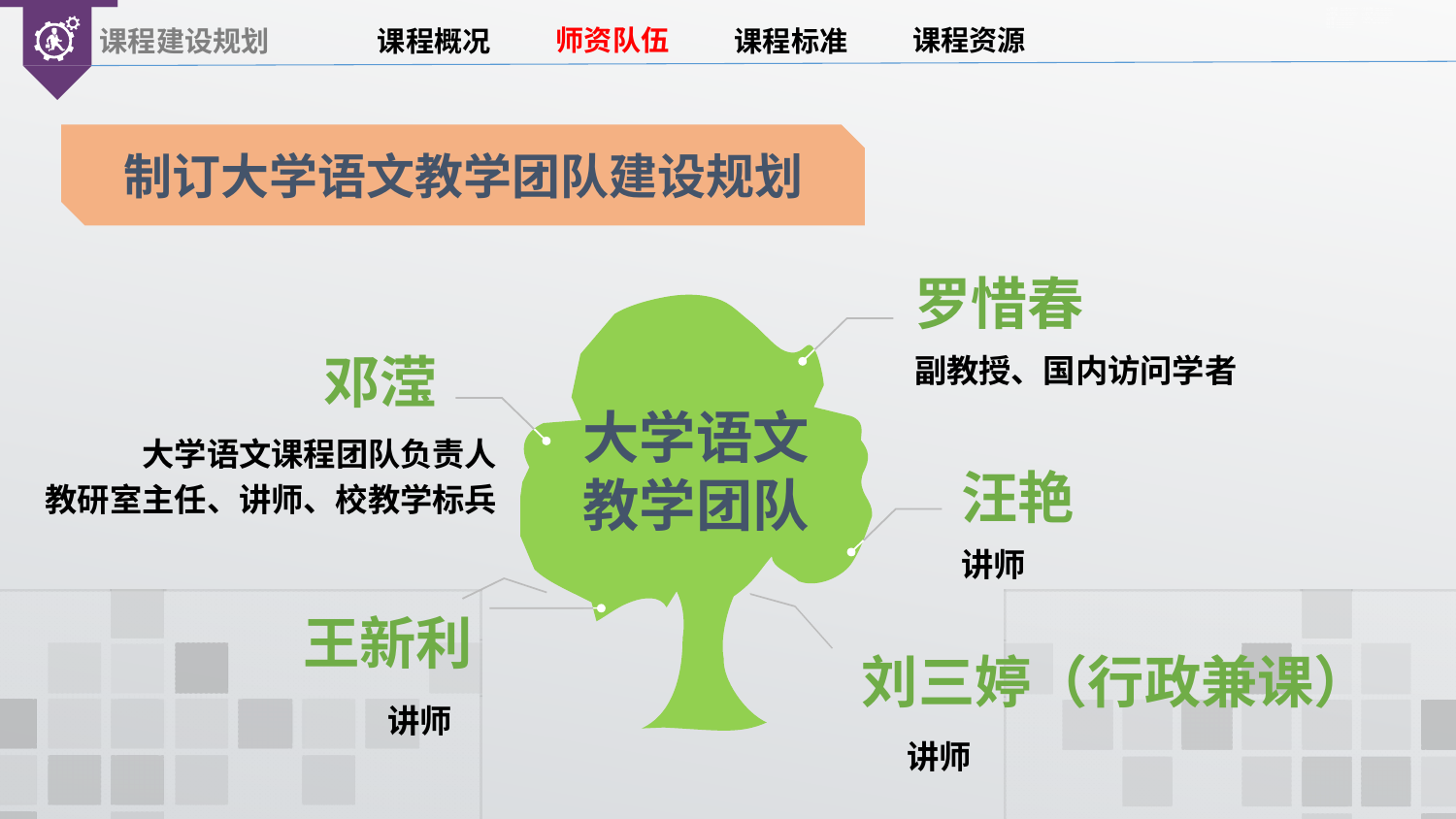

制订大学语文教学团队建设规划
罗惜春
大学语文
教学团队

副教授、国内访问学者

邓滢

大学语文课程团队负责人
教研室主任、讲师、校教学标兵

汪艳

讲师

王新利
刘三婷（行政兼课）
讲师
讲师